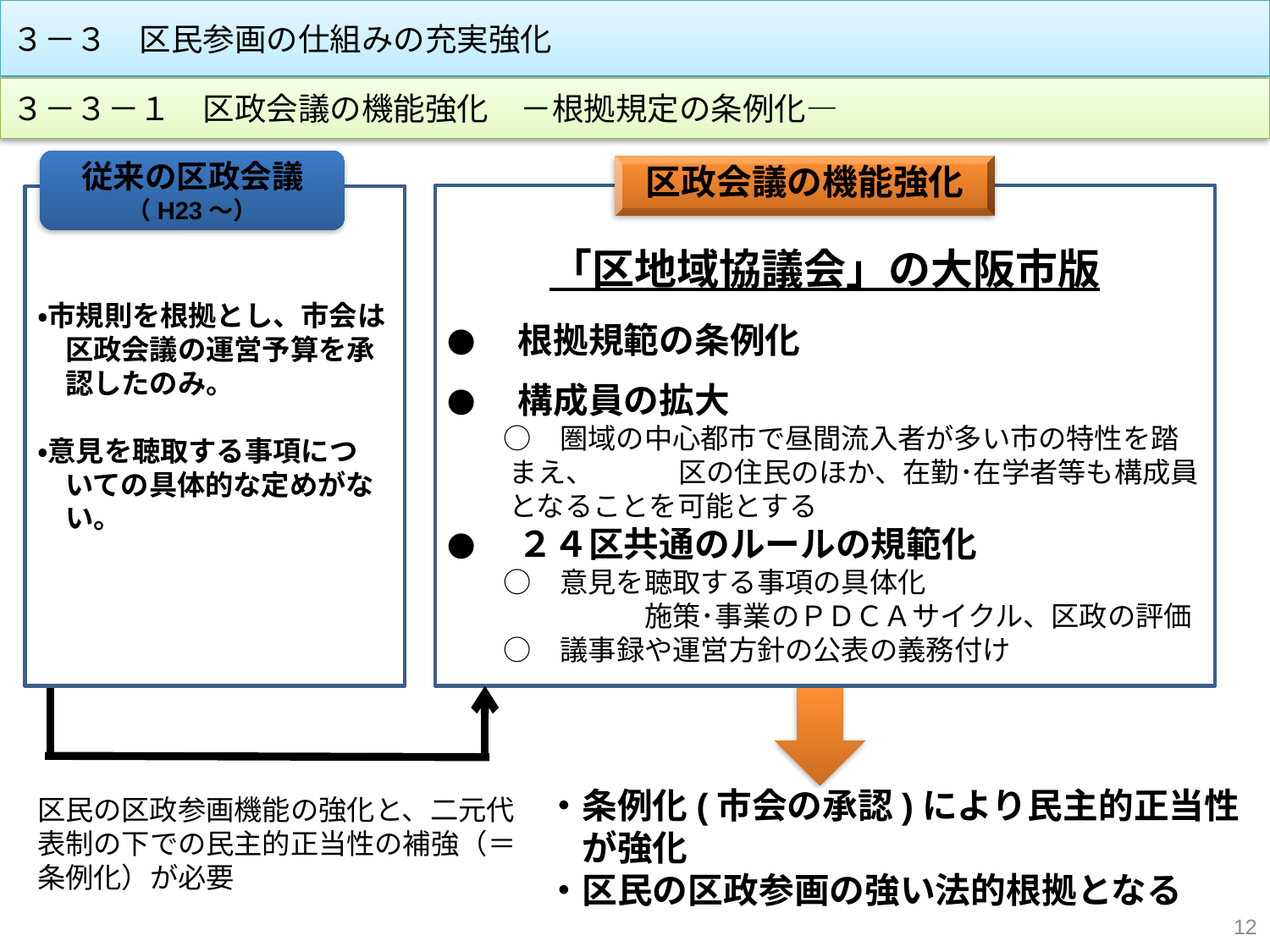

３－３　区民参画の仕組みの充実強化
３－３－１　区政会議の機能強化　－根拠規定の条例化―
従来の区政会議
（H23～）
区政会議の機能強化

「区地域協議会」の大阪市版

●　根拠規範の条例化

●　構成員の拡大
　　○　圏域の中心都市で昼間流入者が多い市の特性を踏まえ、　　　区の住民のほか、在勤･在学者等も構成員となることを可能とする
●　２４区共通のルールの規範化
　　○　意見を聴取する事項の具体化
　　　　　　　施策･事業のＰＤＣＡサイクル、区政の評価
　　○　議事録や運営方針の公表の義務付け

・市規則を根拠とし、市会は
　区政会議の運営予算を承
　認したのみ。

・意見を聴取する事項につ
　いての具体的な定めがな
　い。

・条例化(市会の承認)により民主的正当性
　が強化
・区民の区政参画の強い法的根拠となる
区民の区政参画機能の強化と、二元代表制の下での民主的正当性の補強（＝条例化）が必要
12